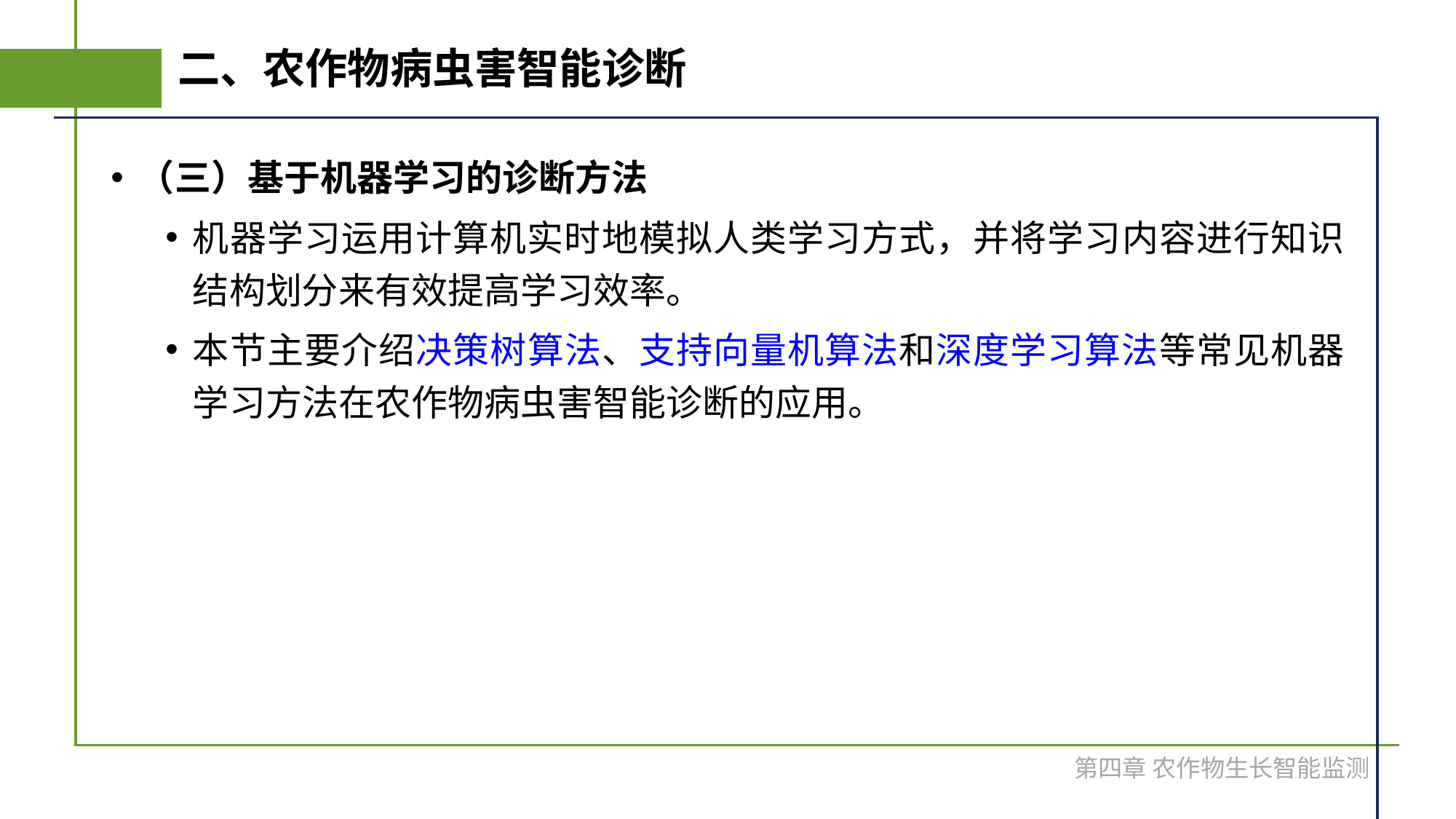

# 二、农作物病虫害智能诊断
（三）基于机器学习的诊断方法
机器学习运用计算机实时地模拟人类学习方式，并将学习内容进行知识结构划分来有效提高学习效率。
本节主要介绍决策树算法、支持向量机算法和深度学习算法等常见机器学习方法在农作物病虫害智能诊断的应用。
第四章 农作物生长智能监测